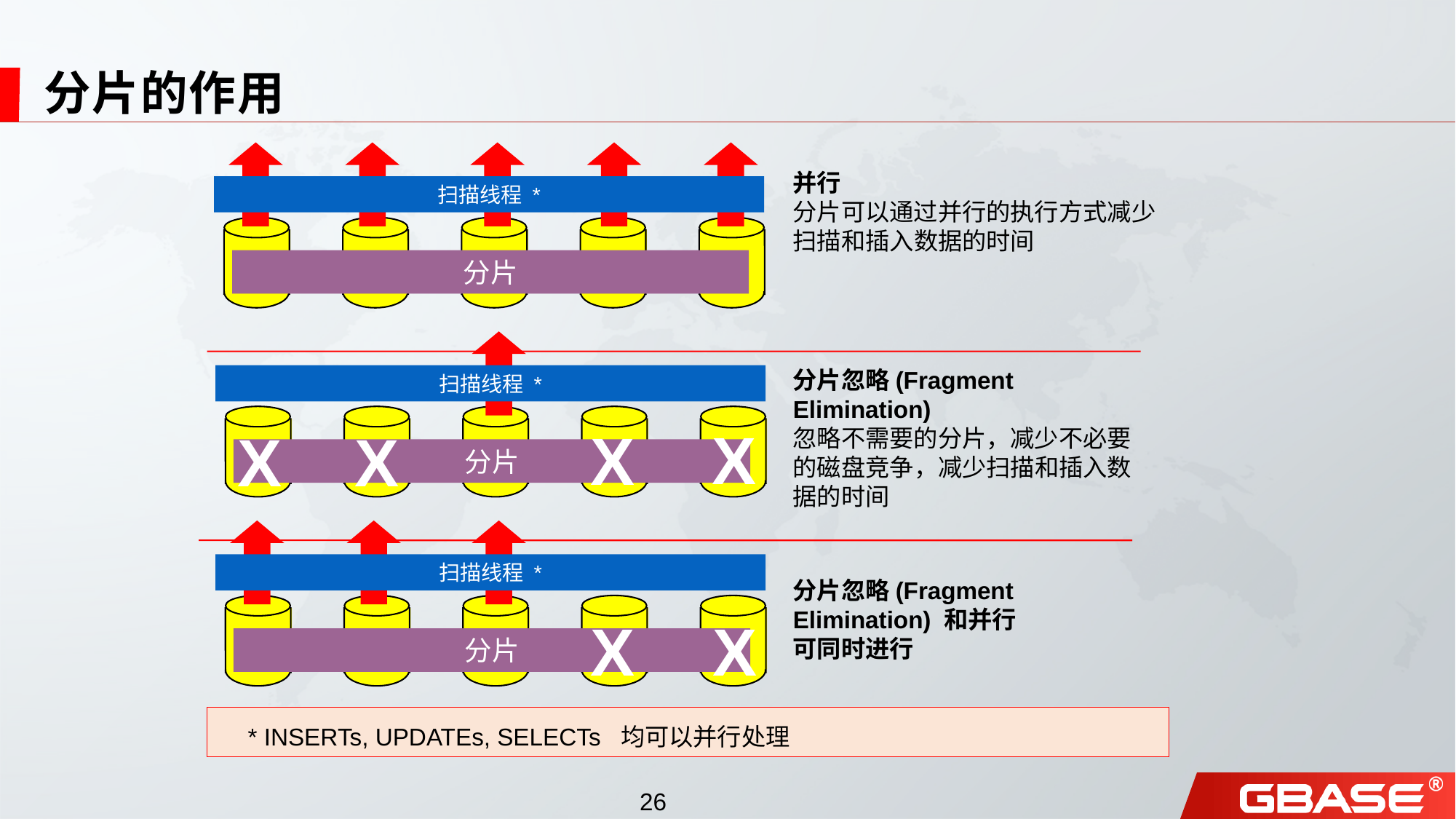

# 分片的作用

并行
分片可以通过并行的执行方式减少扫描和插入数据的时间
扫描线程 *

分片

分片忽略(Fragment Elimination)
忽略不需要的分片，减少不必要的磁盘竞争，减少扫描和插入数据的时间
扫描线程 *

X
X
X
X
分片

扫描线程 *
分片忽略(Fragment Elimination) 和并行
可同时进行

X
X
分片
* INSERTs, UPDATEs, SELECTs  均可以并行处理